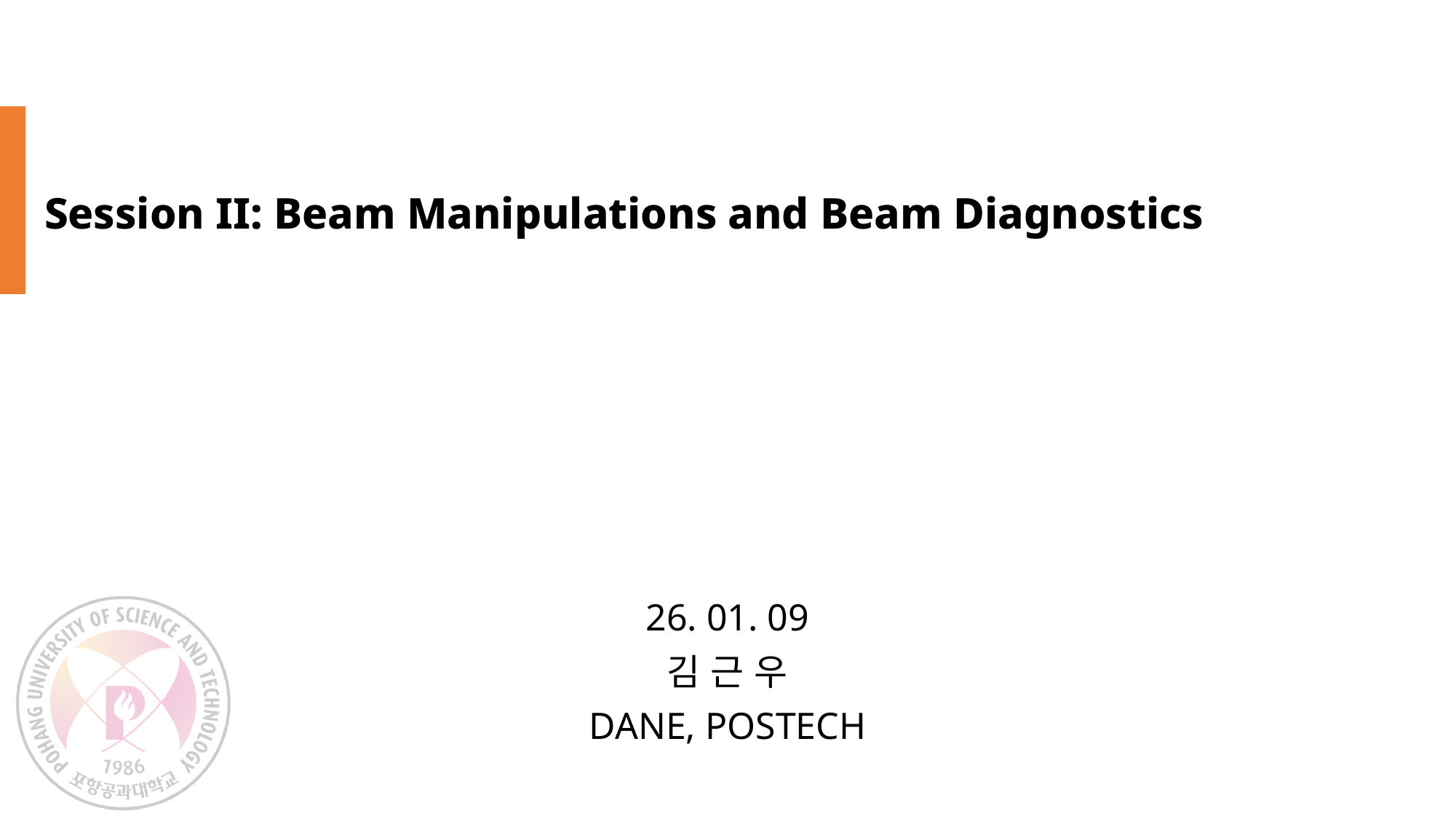

# Session II: Beam Manipulations and Beam Diagnostics
26. 01. 09
김 근 우
DANE, POSTECH